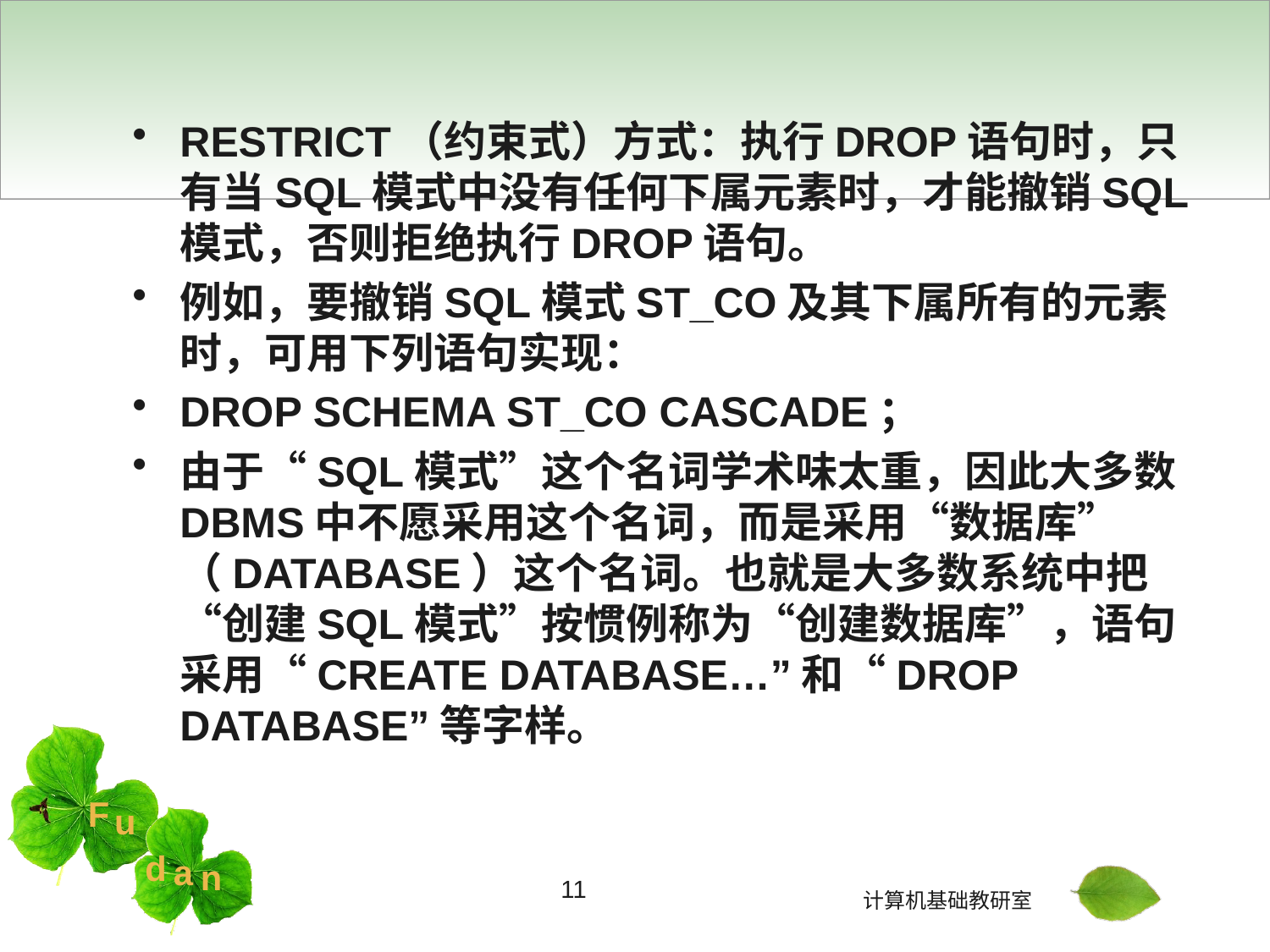

#
RESTRICT（约束式）方式：执行DROP语句时，只有当SQL模式中没有任何下属元素时，才能撤销SQL模式，否则拒绝执行DROP语句。
例如，要撤销SQL模式ST_CO及其下属所有的元素时，可用下列语句实现：
DROP SCHEMA ST_CO CASCADE；
由于“SQL模式”这个名词学术味太重，因此大多数DBMS中不愿采用这个名词，而是采用“数据库”（DATABASE）这个名词。也就是大多数系统中把“创建SQL模式”按惯例称为“创建数据库”，语句采用“CREATE DATABASE…”和“DROP DATABASE”等字样。

11